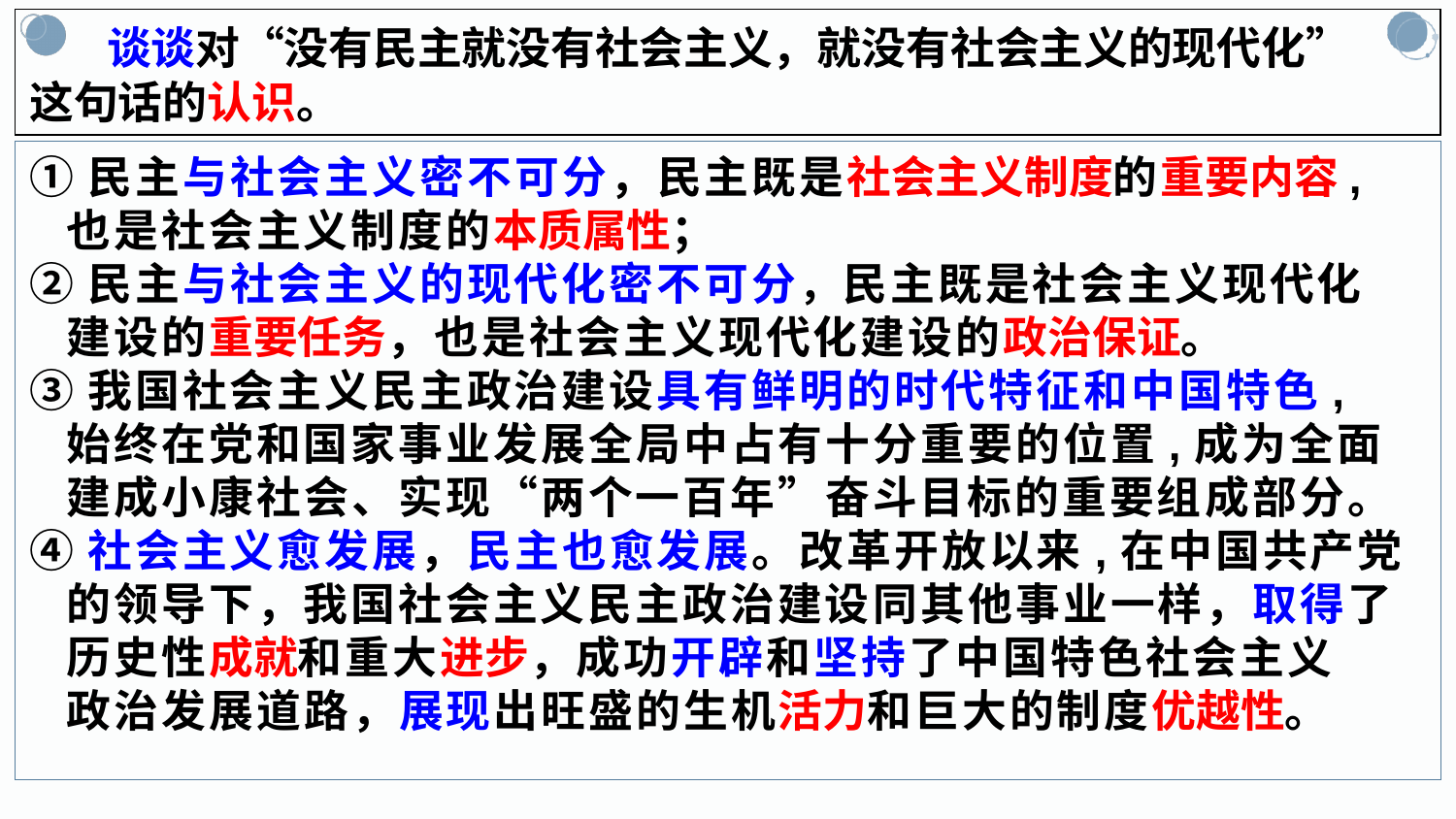

谈谈对“没有民主就没有社会主义，就没有社会主义的现代化”
这句话的认识。
①民主与社会主义密不可分，民主既是社会主义制度的重要内容,
  也是社会主义制度的本质属性；
②民主与社会主义的现代化密不可分，民主既是社会主义现代化
  建设的重要任务，也是社会主义现代化建设的政治保证。
③我国社会主义民主政治建设具有鲜明的时代特征和中国特色,
  始终在党和国家事业发展全局中占有十分重要的位置,成为全面
  建成小康社会、实现“两个一百年”奋斗目标的重要组成部分。
④社会主义愈发展，民主也愈发展。改革开放以来,在中国共产党
  的领导下，我国社会主义民主政治建设同其他事业一样，取得了
  历史性成就和重大进步，成功开辟和坚持了中国特色社会主义
  政治发展道路，展现出旺盛的生机活力和巨大的制度优越性。